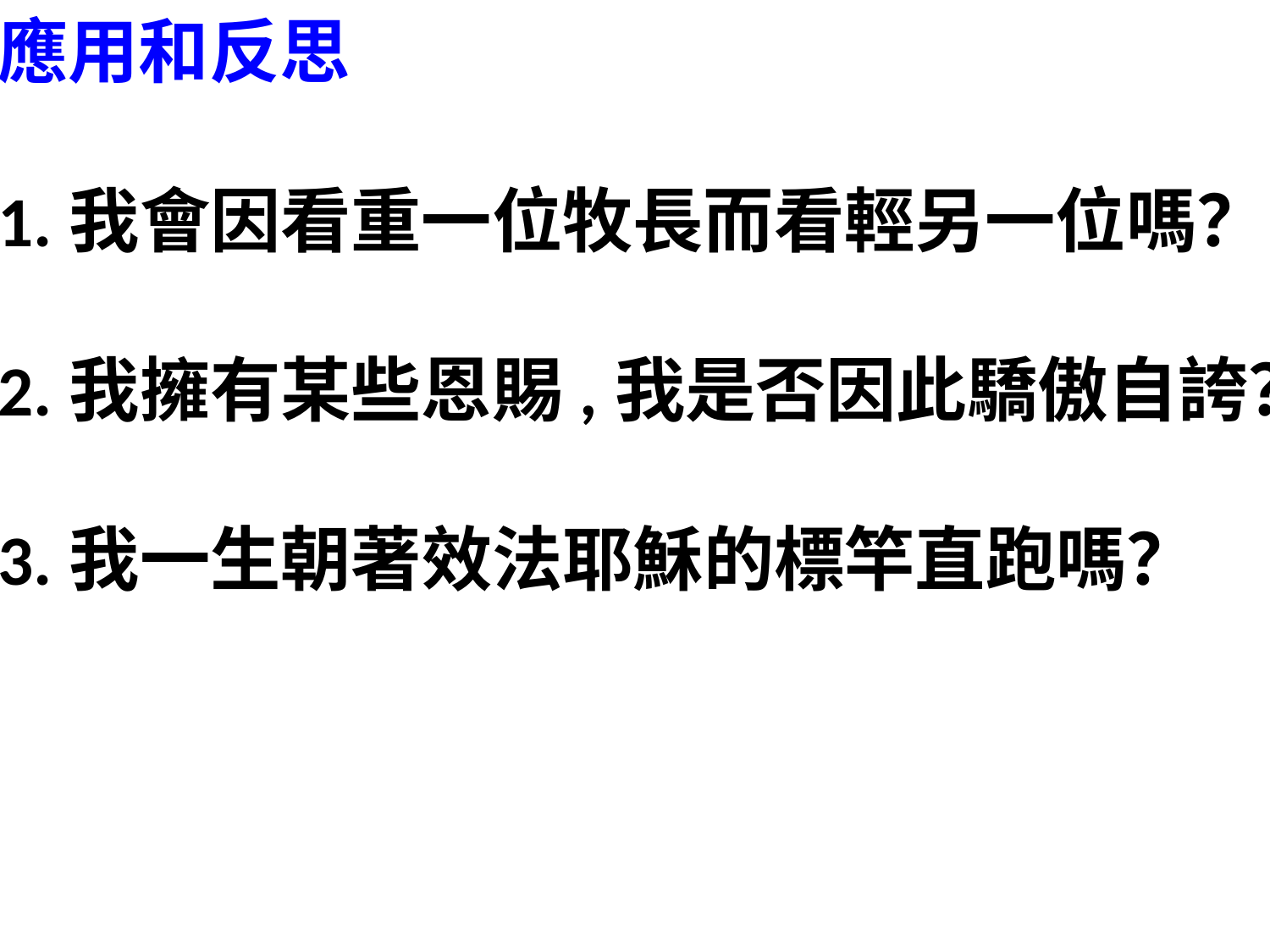

應用和反思

1.我會因看重一位牧長而看輕另一位嗎？

2.我擁有某些恩賜,我是否因此驕傲自誇？

3.我一生朝著效法耶穌的標竿直跑嗎？